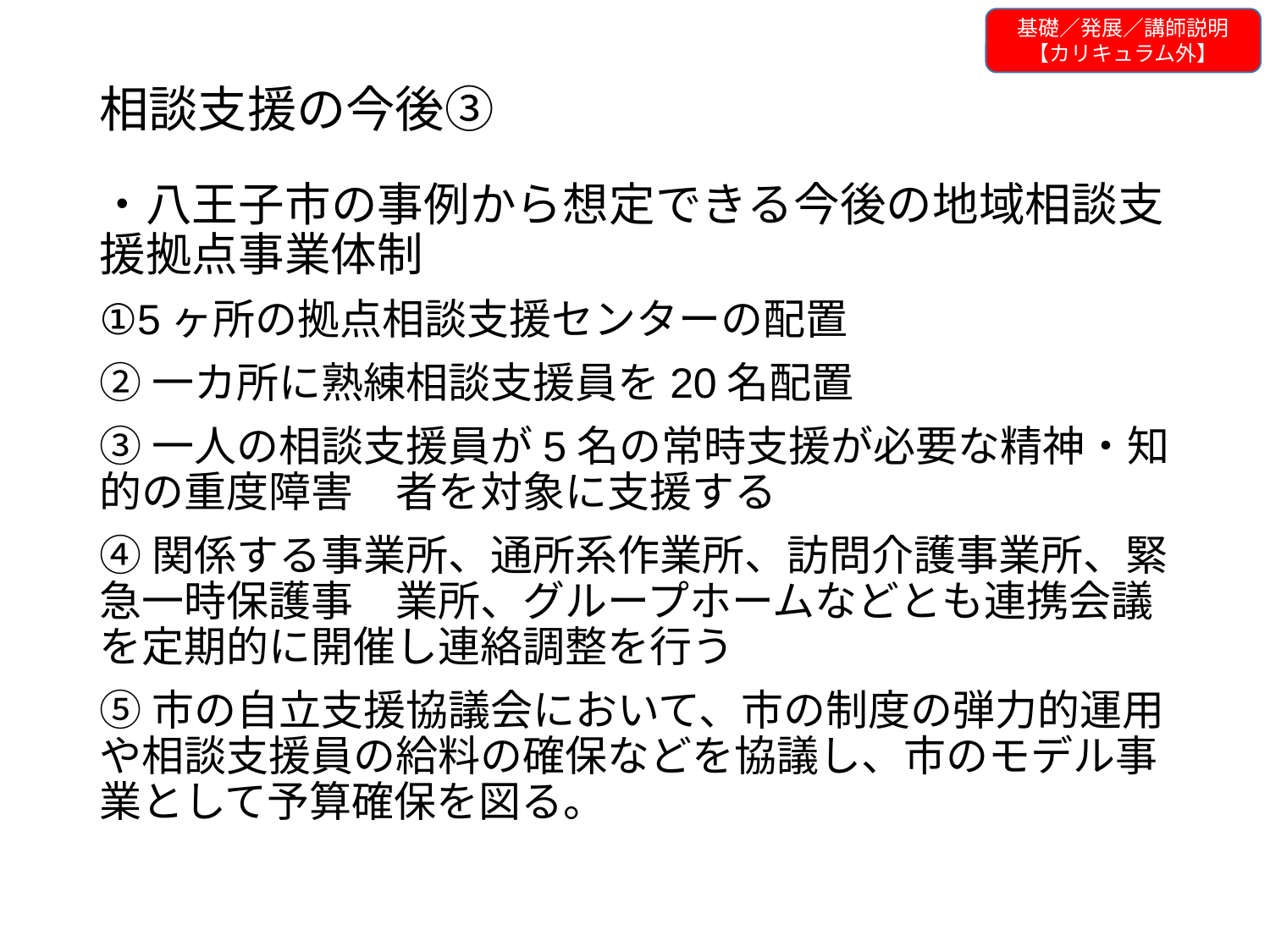

基礎／発展／講師説明
【カリキュラム外】
# 相談支援の今後③
・八王子市の事例から想定できる今後の地域相談支援拠点事業体制
①5ヶ所の拠点相談支援センターの配置
②一カ所に熟練相談支援員を20名配置
③一人の相談支援員が5名の常時支援が必要な精神・知的の重度障害　者を対象に支援する
④関係する事業所、通所系作業所、訪問介護事業所、緊急一時保護事　業所、グループホームなどとも連携会議を定期的に開催し連絡調整を行う
⑤市の自立支援協議会において、市の制度の弾力的運用や相談支援員の給料の確保などを協議し、市のモデル事業として予算確保を図る。